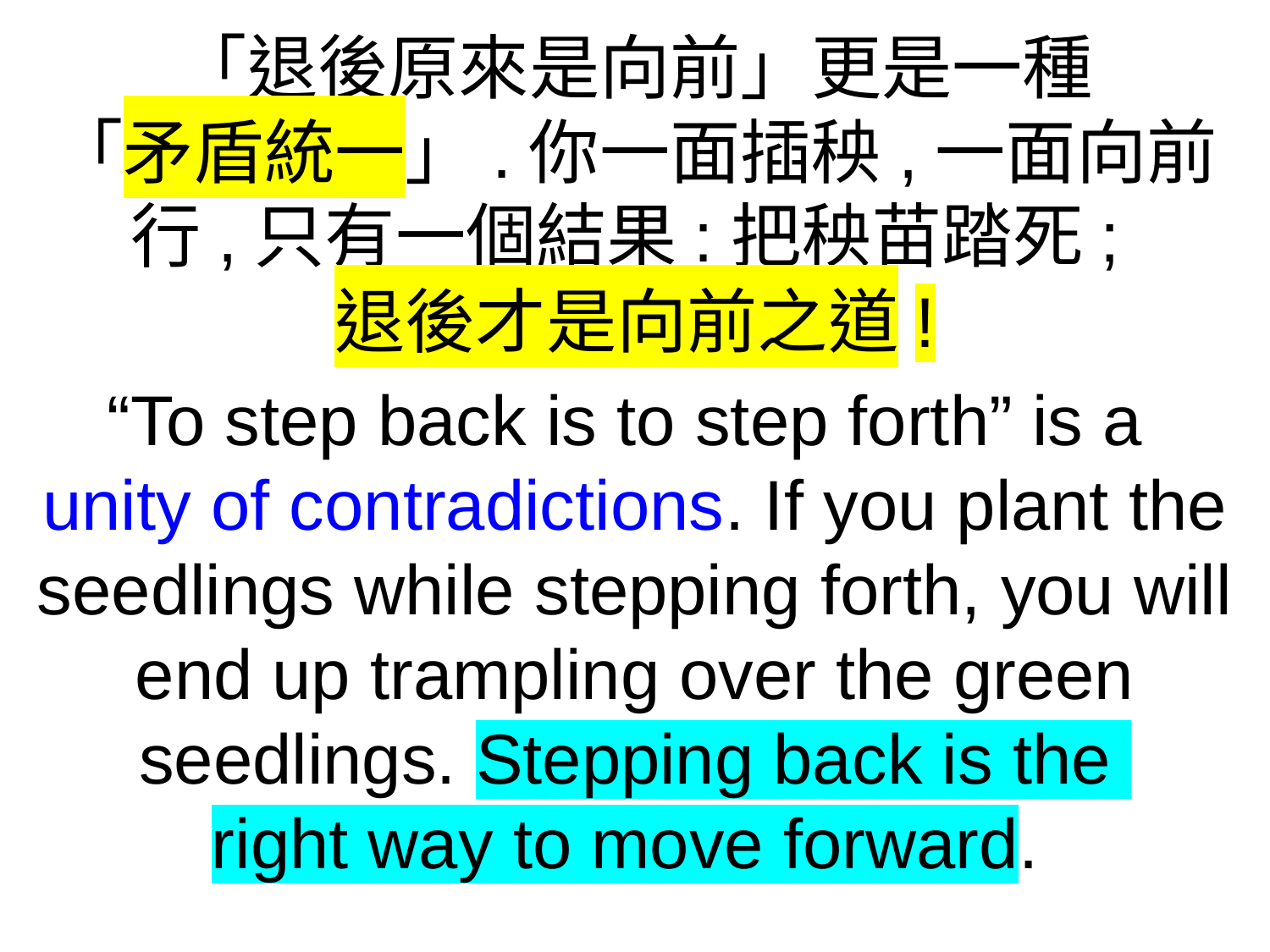

「退後原來是向前」更是一種
「矛盾統一」.你一面插秧,一面向前行,只有一個結果:把秧苗踏死;
退後才是向前之道!
“To step back is to step forth” is a
unity of contradictions. If you plant the seedlings while stepping forth, you will end up trampling over the green seedlings. Stepping back is the
right way to move forward.